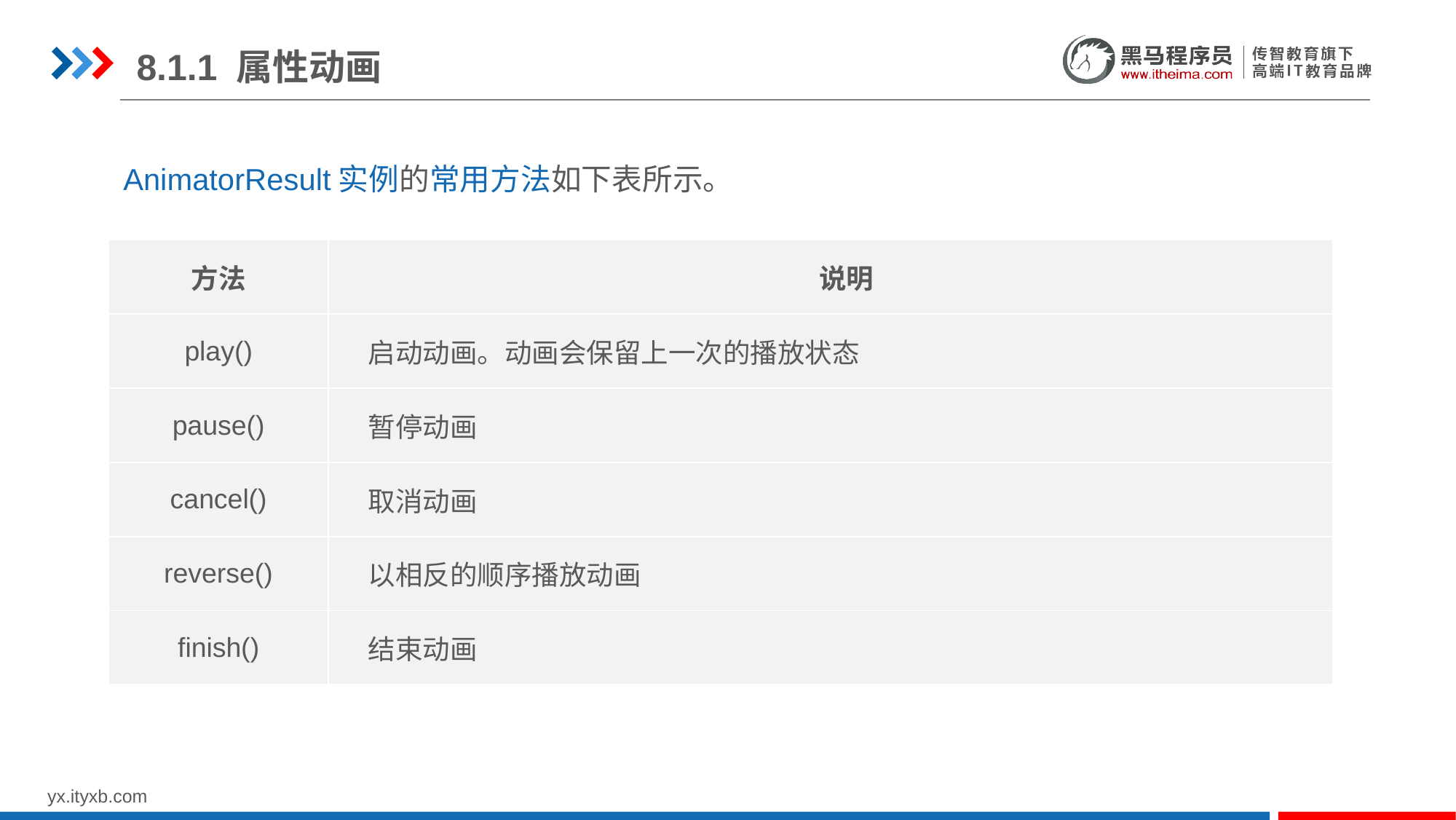

8.1.1 属性动画
AnimatorResult实例的常用方法如下表所示。
| 方法 | 说明 |
| --- | --- |
| play() | 启动动画。动画会保留上一次的播放状态 |
| pause() | 暂停动画 |
| cancel() | 取消动画 |
| reverse() | 以相反的顺序播放动画 |
| finish() | 结束动画 |